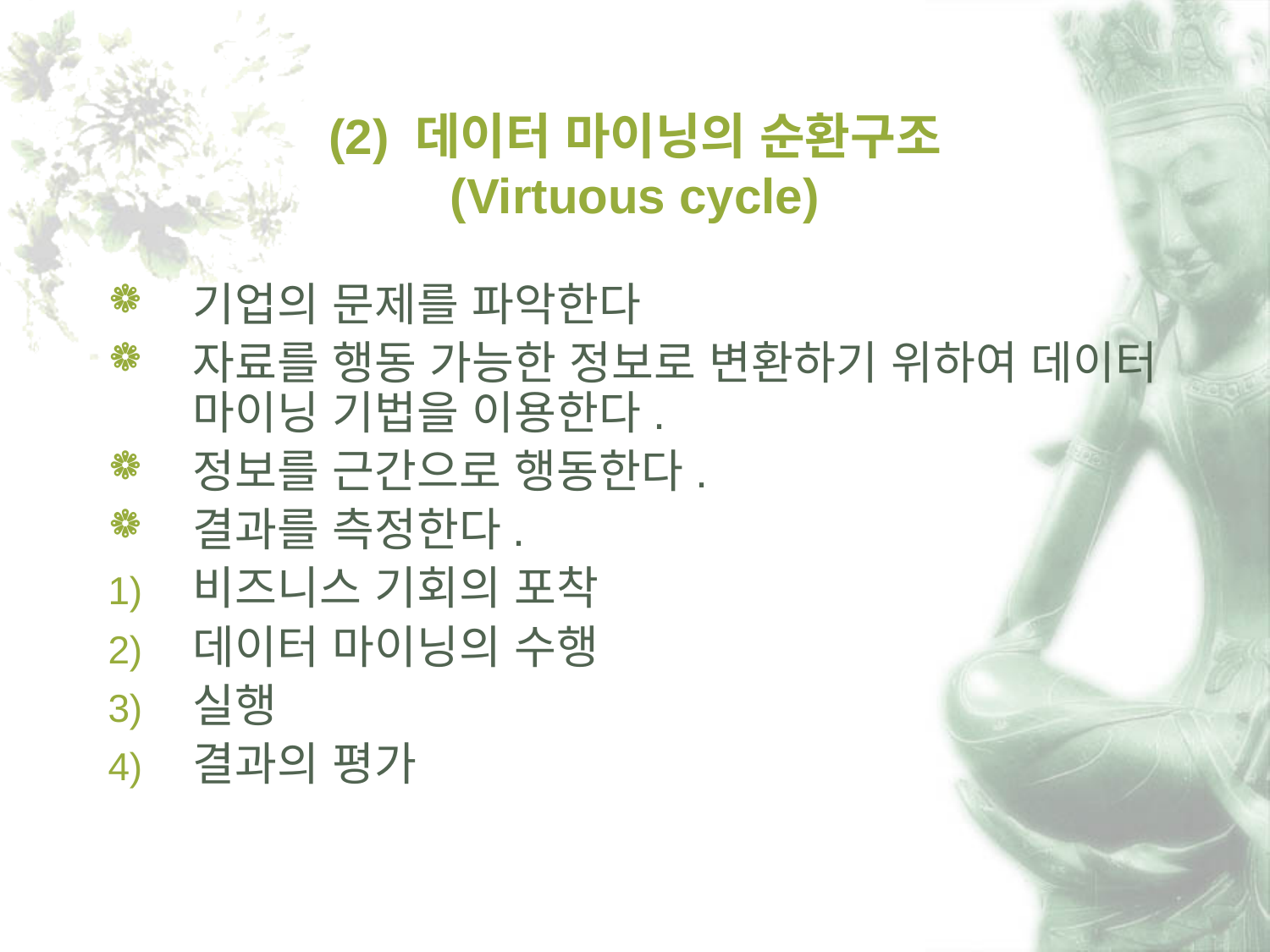

# (2) 데이터 마이닝의 순환구조 (Virtuous cycle)
기업의 문제를 파악한다
자료를 행동 가능한 정보로 변환하기 위하여 데이터 마이닝 기법을 이용한다.
정보를 근간으로 행동한다.
결과를 측정한다.
비즈니스 기회의 포착
데이터 마이닝의 수행
실행
결과의 평가